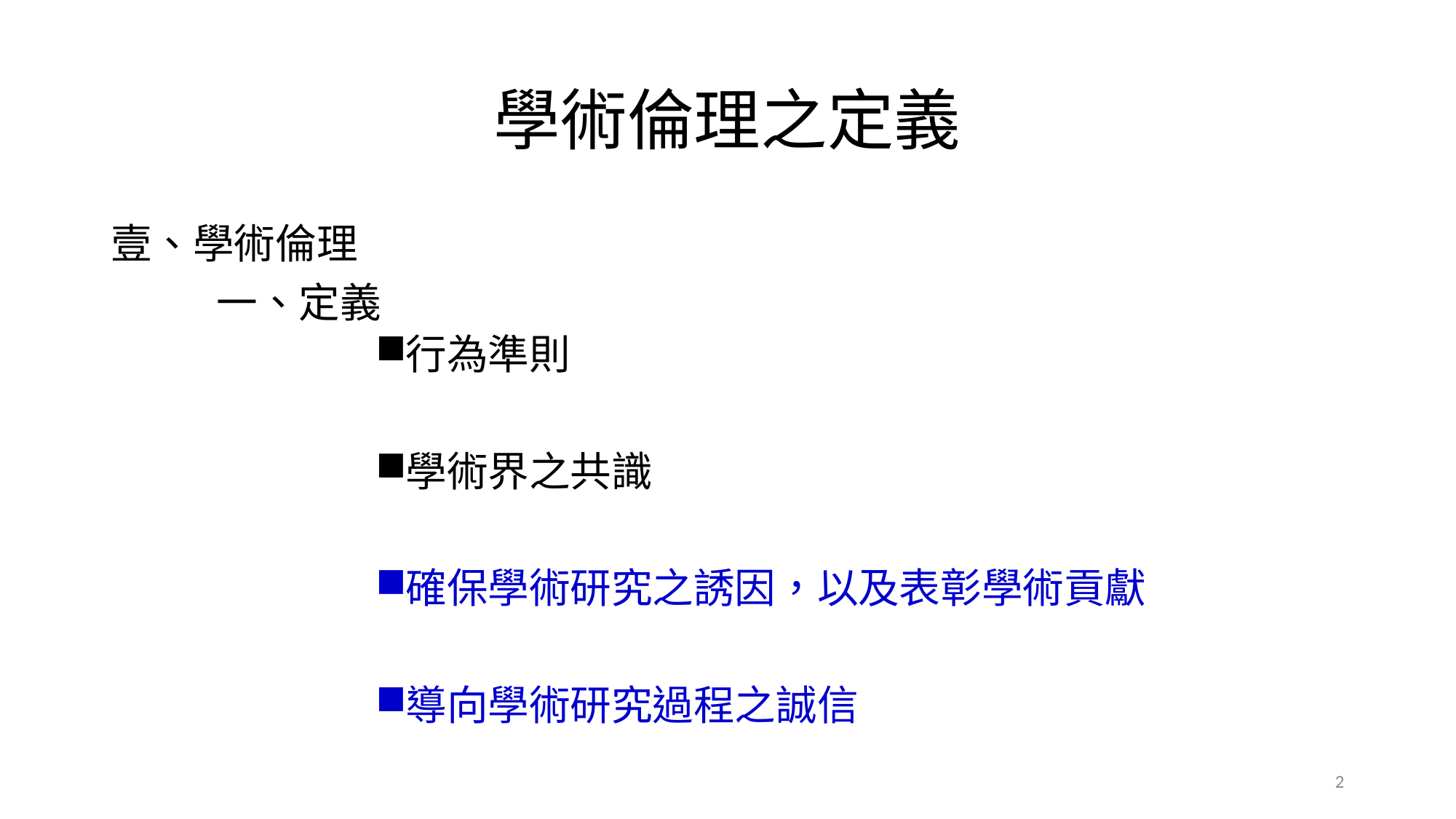

# 學術倫理之定義
壹、學術倫理
	一、定義
行為準則

學術界之共識

確保學術研究之誘因，以及表彰學術貢獻

導向學術研究過程之誠信

2